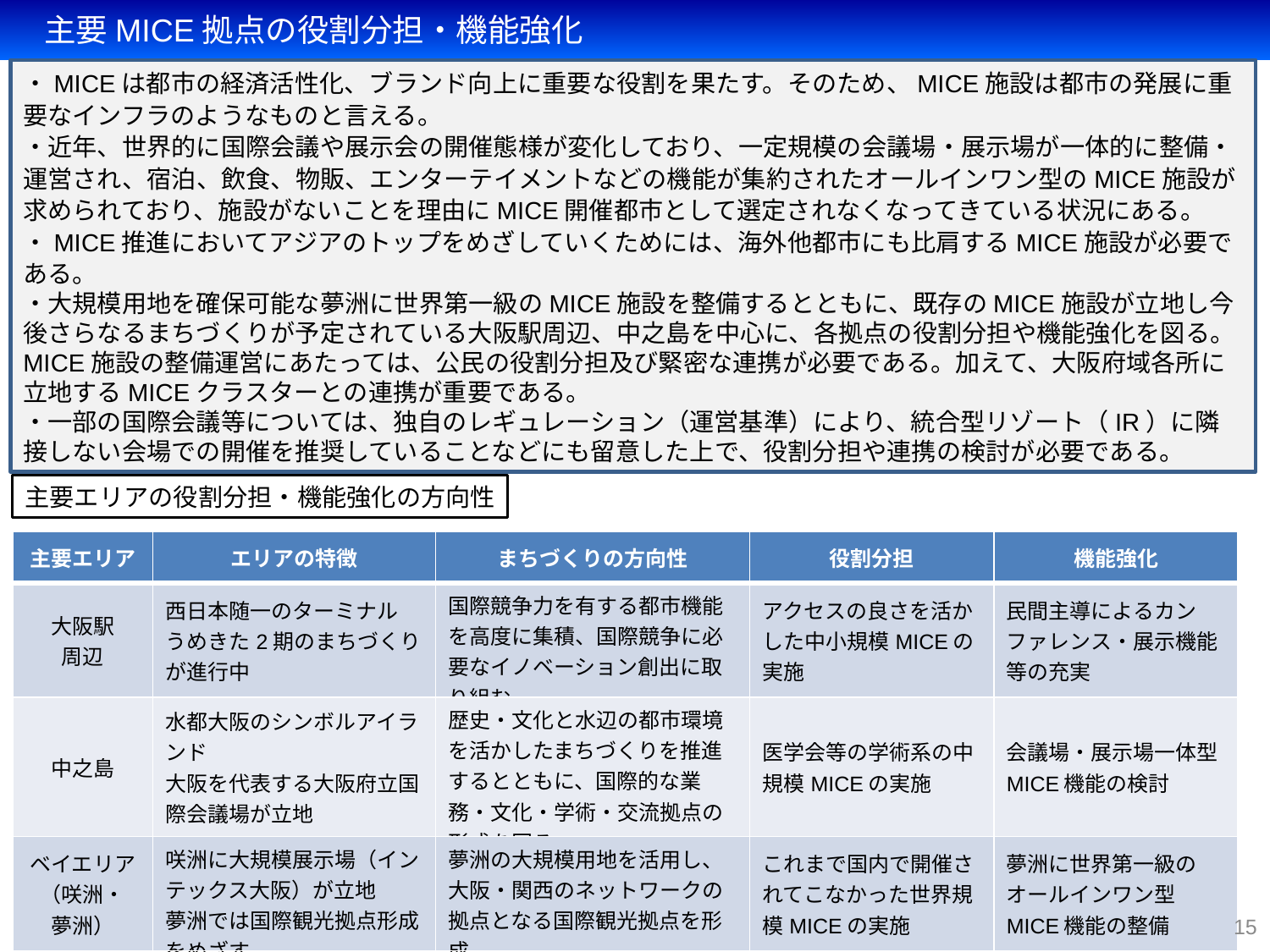

主要MICE拠点の役割分担・機能強化
・MICEは都市の経済活性化、ブランド向上に重要な役割を果たす。そのため、MICE施設は都市の発展に重要なインフラのようなものと言える。
・近年、世界的に国際会議や展示会の開催態様が変化しており、一定規模の会議場・展示場が一体的に整備・運営され、宿泊、飲食、物販、エンターテイメントなどの機能が集約されたオールインワン型のMICE施設が求められており、施設がないことを理由にMICE開催都市として選定されなくなってきている状況にある。
・MICE推進においてアジアのトップをめざしていくためには、海外他都市にも比肩するMICE施設が必要である。
・大規模用地を確保可能な夢洲に世界第一級のMICE施設を整備するとともに、既存のMICE施設が立地し今後さらなるまちづくりが予定されている大阪駅周辺、中之島を中心に、各拠点の役割分担や機能強化を図る。MICE施設の整備運営にあたっては、公民の役割分担及び緊密な連携が必要である。加えて、大阪府域各所に立地するMICEクラスターとの連携が重要である。
・一部の国際会議等については、独自のレギュレーション（運営基準）により、統合型リゾート（IR）に隣接しない会場での開催を推奨していることなどにも留意した上で、役割分担や連携の検討が必要である。
主要エリアの役割分担・機能強化の方向性
| 主要エリア | エリアの特徴 | まちづくりの方向性 | 役割分担 | 機能強化 |
| --- | --- | --- | --- | --- |
| 大阪駅 周辺 | 西日本随一のターミナル うめきた2期のまちづくりが進行中 | 国際競争力を有する都市機能を高度に集積、国際競争に必要なイノベーション創出に取り組む | アクセスの良さを活かした中小規模MICEの実施 | 民間主導によるカンファレンス・展示機能等の充実 |
| 中之島 | 水都大阪のシンボルアイランド 大阪を代表する大阪府立国際会議場が立地 | 歴史・文化と水辺の都市環境を活かしたまちづくりを推進するとともに、国際的な業務・文化・学術・交流拠点の形成を図る | 医学会等の学術系の中規模MICEの実施 | 会議場・展示場一体型MICE機能の検討 |
| ベイエリア （咲洲・ 夢洲） | 咲洲に大規模展示場（インテックス大阪）が立地 夢洲では国際観光拠点形成をめざす | 夢洲の大規模用地を活用し、大阪・関西のネットワークの拠点となる国際観光拠点を形成 | これまで国内で開催されてこなかった世界規模MICEの実施 | 夢洲に世界第一級のオールインワン型MICE機能の整備 |
15